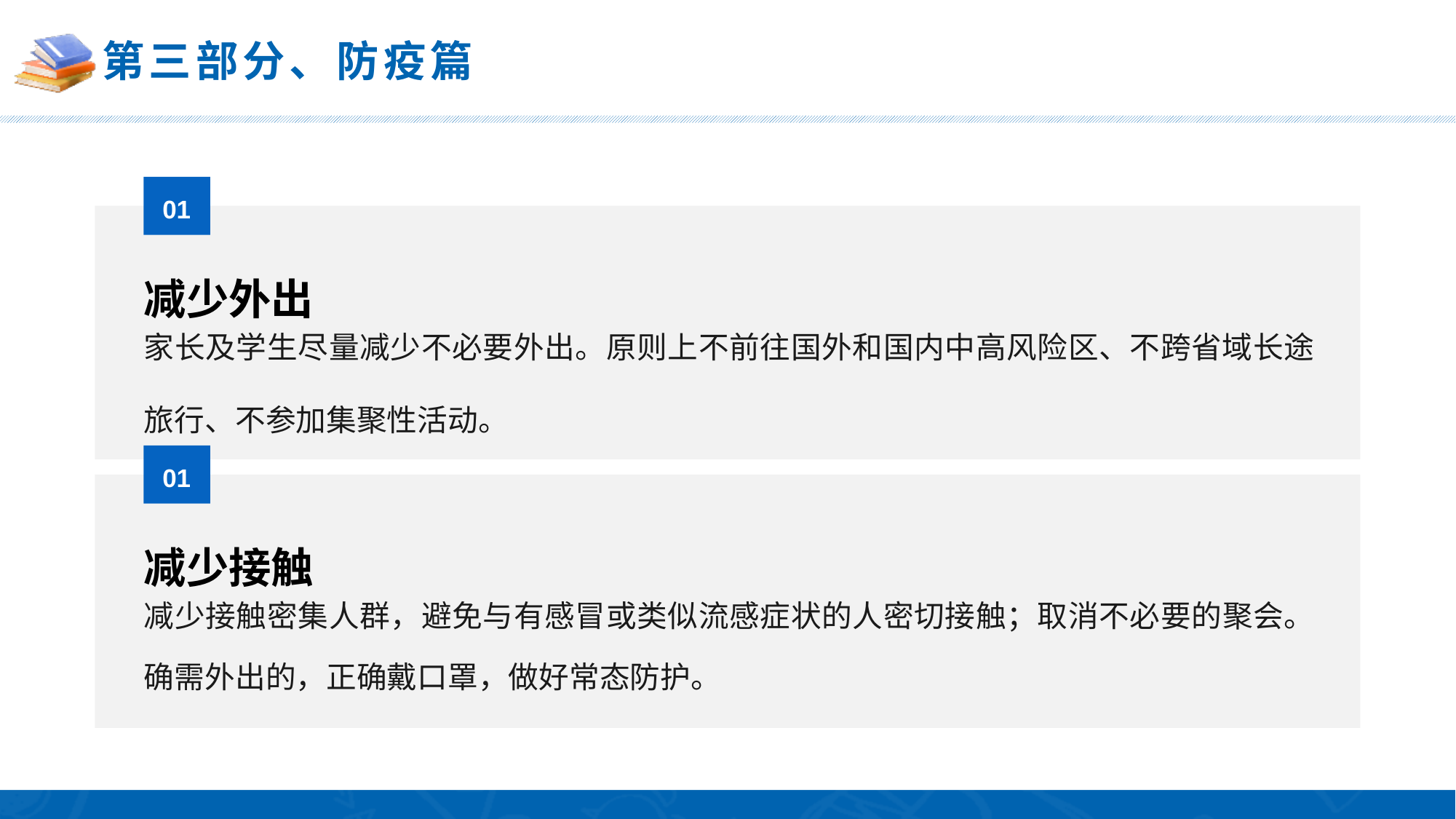

01

减少外出
家长及学生尽量减少不必要外出。原则上不前往国外和国内中高风险区、不跨省域长途旅行、不参加集聚性活动。

01

减少接触
减少接触密集人群，避免与有感冒或类似流感症状的人密切接触；取消不必要的聚会。确需外出的，正确戴口罩，做好常态防护。